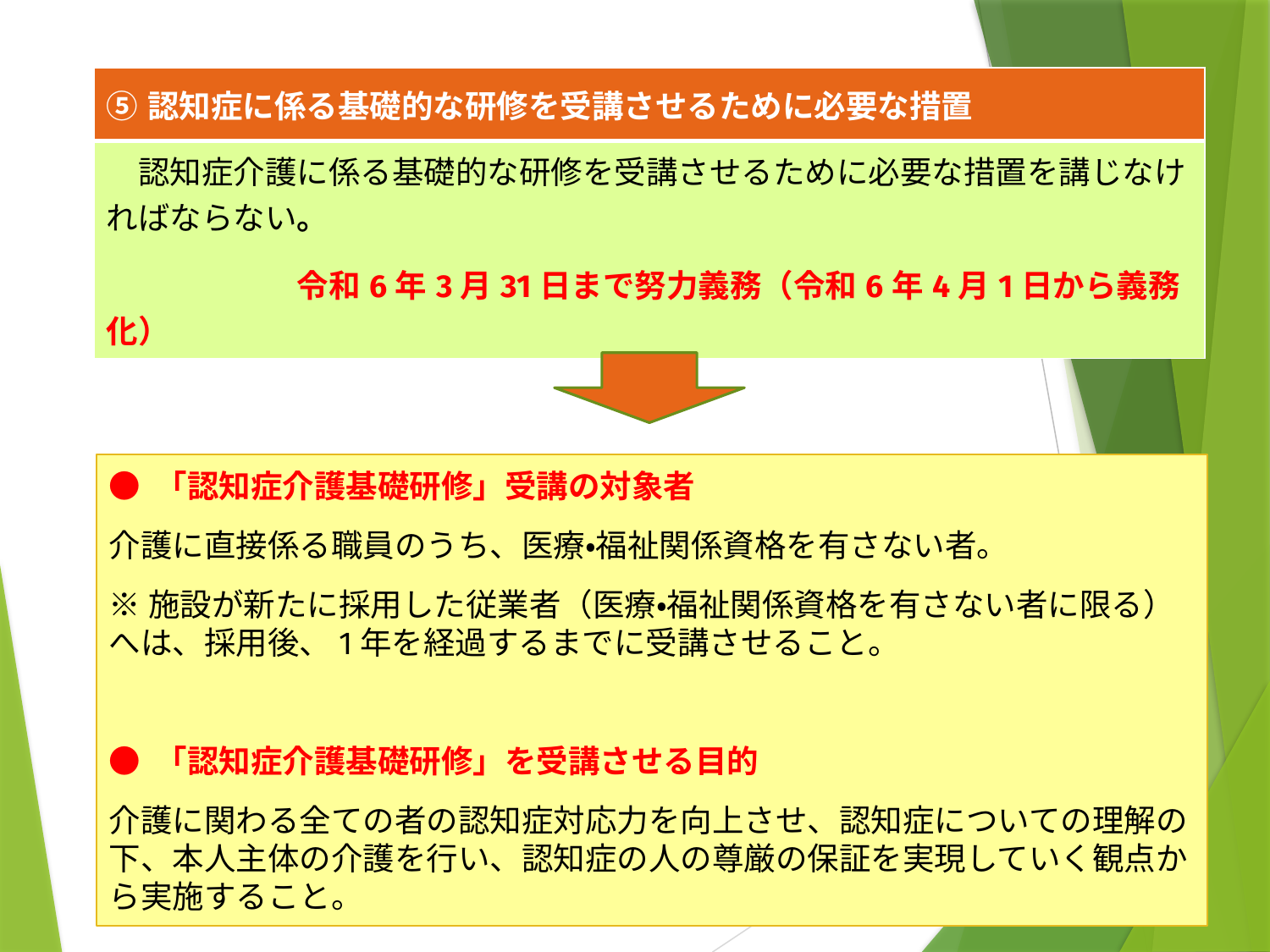

| ⑤認知症に係る基礎的な研修を受講させるために必要な措置 |
| --- |
| 認知症介護に係る基礎的な研修を受講させるために必要な措置を講じなければならない。 　　　　　　令和6年3月31日まで努力義務（令和6年4月1日から義務化） |

● 「認知症介護基礎研修」受講の対象者
介護に直接係る職員のうち、医療・福祉関係資格を有さない者。
※施設が新たに採用した従業者（医療・福祉関係資格を有さない者に限る）へは、採用後、1年を経過するまでに受講させること。

● 「認知症介護基礎研修」を受講させる目的
介護に関わる全ての者の認知症対応力を向上させ、認知症についての理解の下、本人主体の介護を行い、認知症の人の尊厳の保証を実現していく観点から実施すること。
20